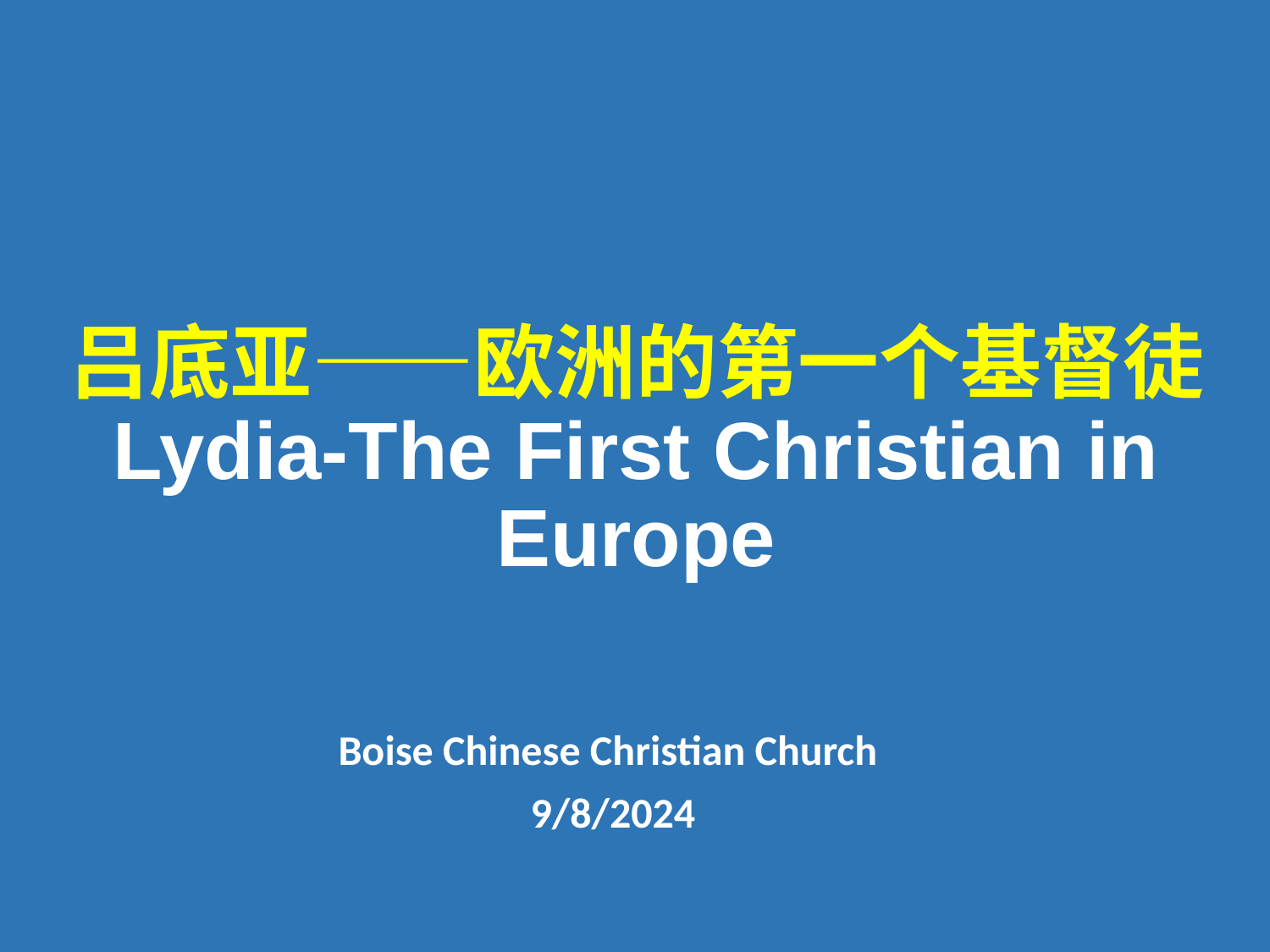

# 吕底亚——欧洲的第一个基督徒 Lydia-The First Christian in Europe
Boise Chinese Christian Church
9/8/2024